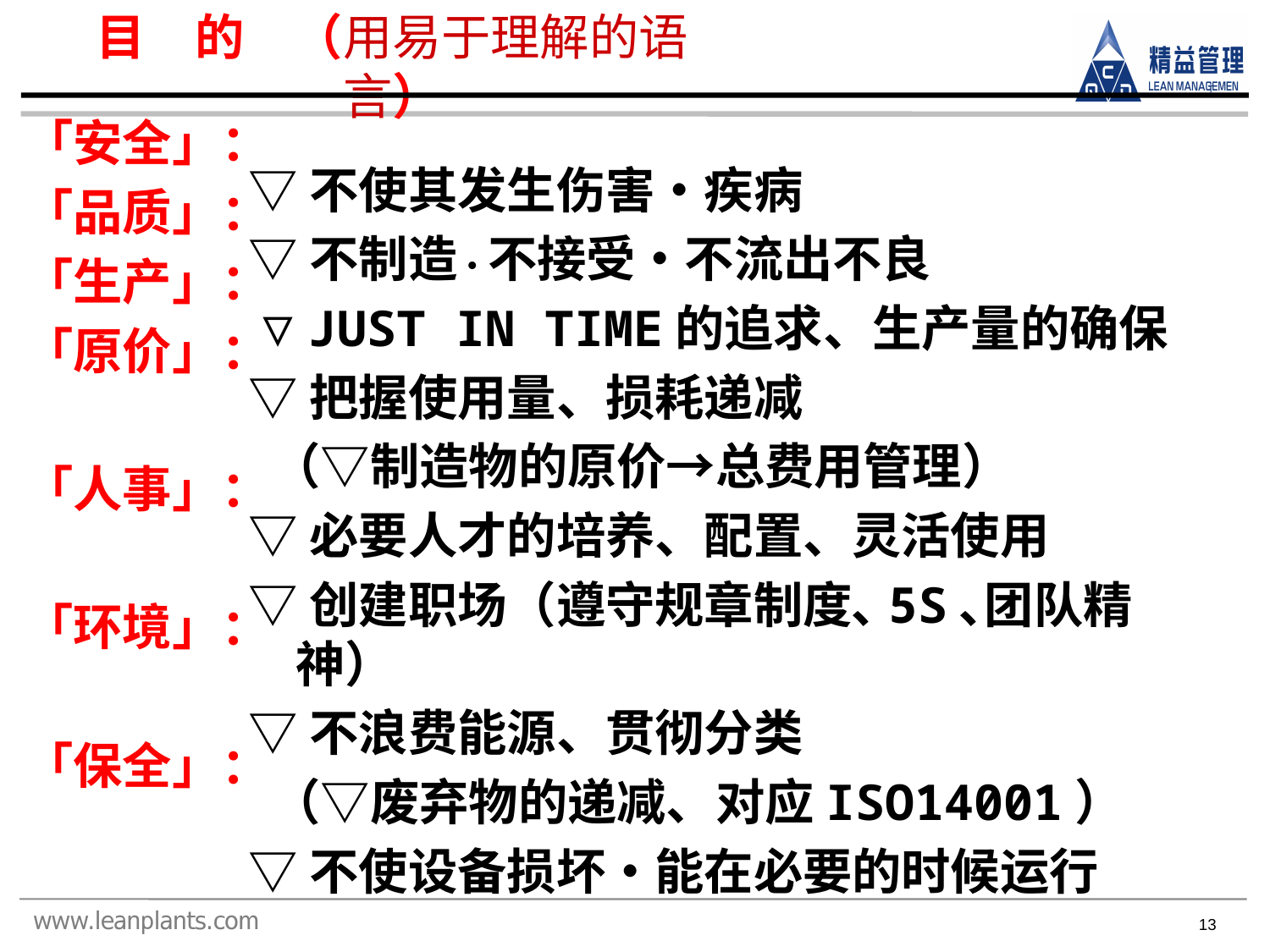

目　的　（用易于理解的语言）

「安全」：
「品质」：
「生产」：
「原价」：

「人事」：

「环境」：

「保全」：
▽不使其发生伤害・疾病
▽不制造・不接受・不流出不良
▽JUST IN TIME的追求、生产量的确保
▽把握使用量、损耗递减
 （▽制造物的原价→总费用管理）
▽必要人才的培养、配置、灵活使用
▽创建职场（遵守规章制度､5S､团队精神）
▽不浪费能源、贯彻分类
 （▽废弃物的递减、对应ISO14001）
▽不使设备损坏・能在必要的时候运行